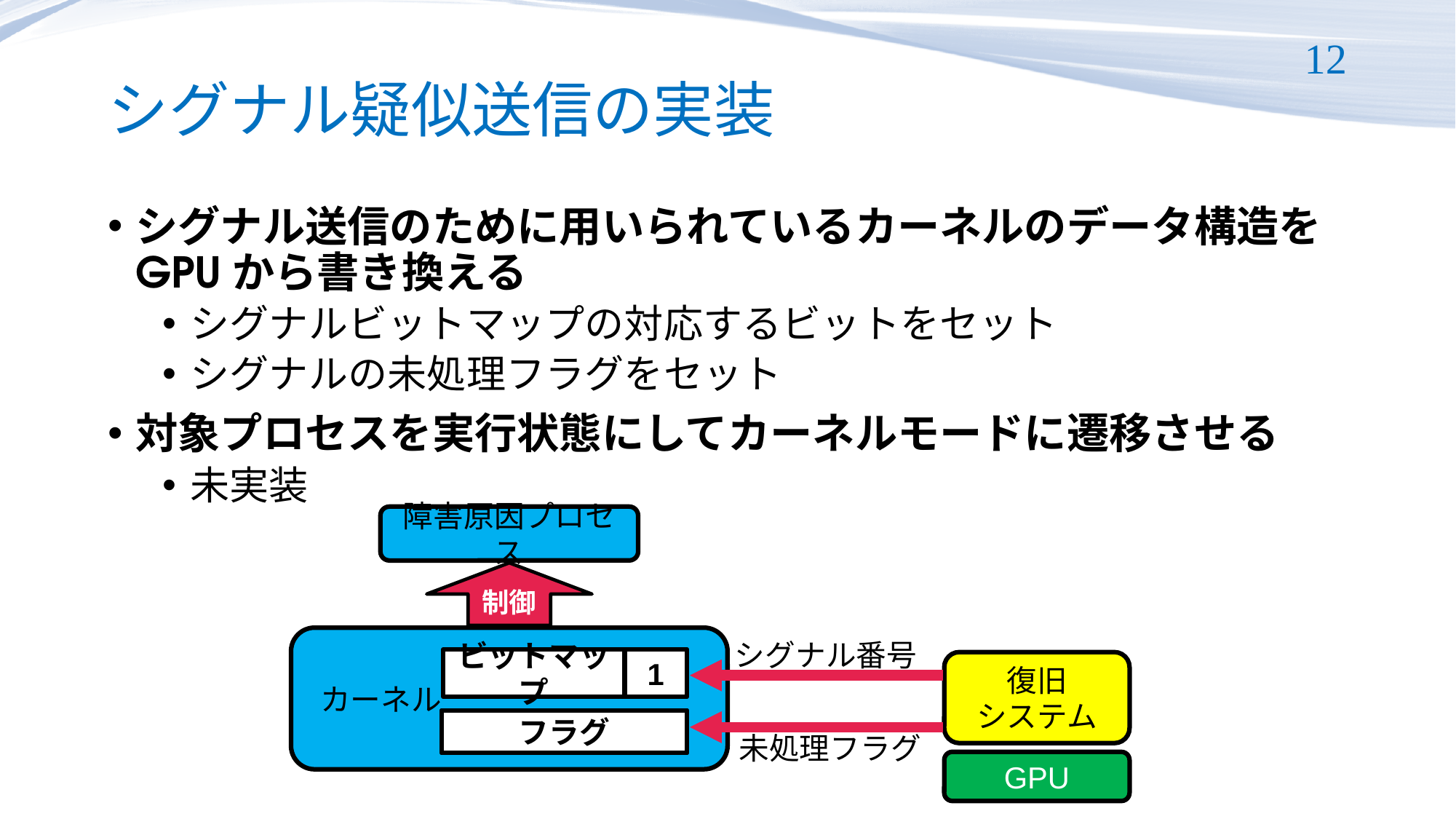

# シグナル疑似送信の実装
12
シグナル送信のために用いられているカーネルのデータ構造をGPUから書き換える
シグナルビットマップの対応するビットをセット
シグナルの未処理フラグをセット
対象プロセスを実行状態にしてカーネルモードに遷移させる
未実装
障害原因プロセス
制御
 カーネル
シグナル番号
0
1
ビットマップ
復旧
システム

フラグ
未処理フラグ
GPU